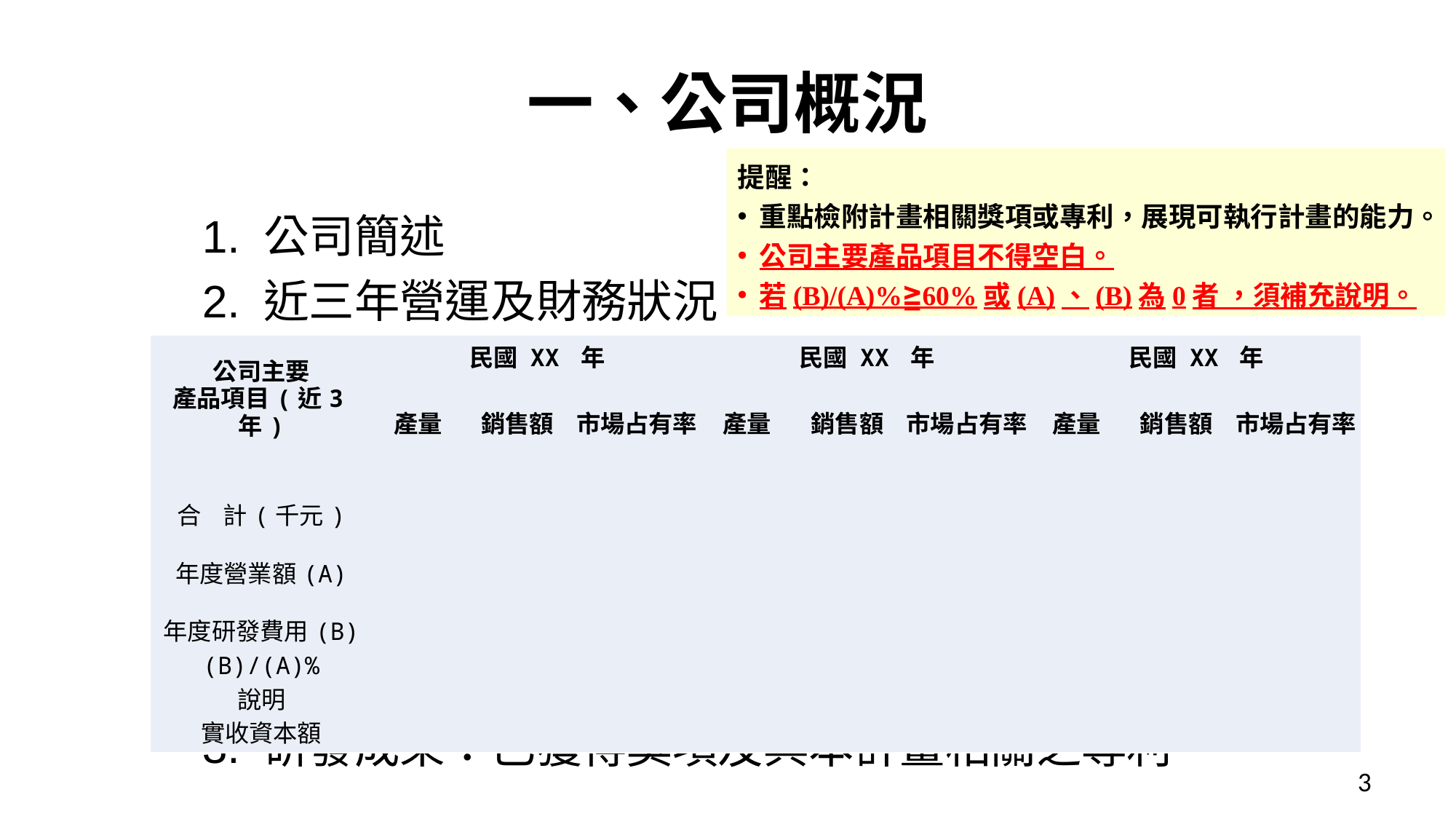

# 一、公司概況
提醒：
重點檢附計畫相關獎項或專利，展現可執行計畫的能力。
公司主要產品項目不得空白。
若(B)/(A)%≧60%或(A)、(B)為0者 ，須補充說明。
公司簡述
近三年營運及財務狀況

研發成果：已獲得獎項及與本計畫相關之專利
| 公司主要 產品項目(近3年) | 民國 XX 年 |  |  | 民國 XX 年 |  |  | 民國 XX 年 |  |  |
| --- | --- | --- | --- | --- | --- | --- | --- | --- | --- |
|  | 產量 | 銷售額 | 市場占有率 | 產量 | 銷售額 | 市場占有率 | 產量 | 銷售額 | 市場占有率 |
|  |  |  |  |  |  |  |  |  |  |
| 合 計(千元) |  |  |  |  |  |  |  |  |  |
| 年度營業額(A) |  |  |  |  |  |  |  |  |  |
| 年度研發費用(B) |  |  |  |  |  |  |  |  |  |
| (B)/(A)% |  |  |  |  |  |  |  |  |  |
| 說明 |  |  |  |  |  |  |  |  |  |
| 實收資本額 |  |  |  |  |  |  |  |  |  |
3